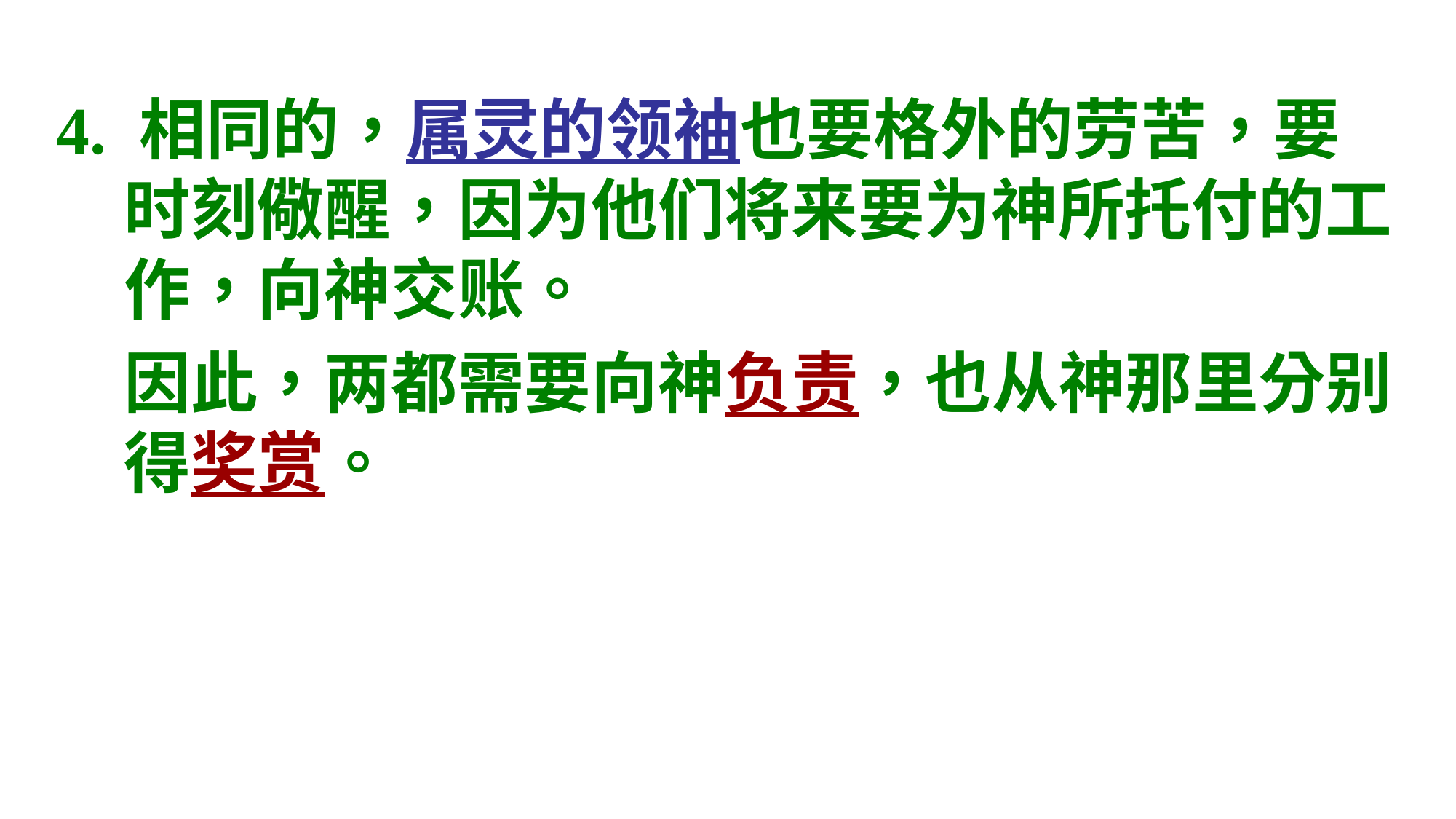

4. 相同的，属灵的领袖也要格外的劳苦，要时刻儆醒，因为他们将来要为神所托付的工作，向神交账。
	因此，两都需要向神负责，也从神那里分别得奖赏。